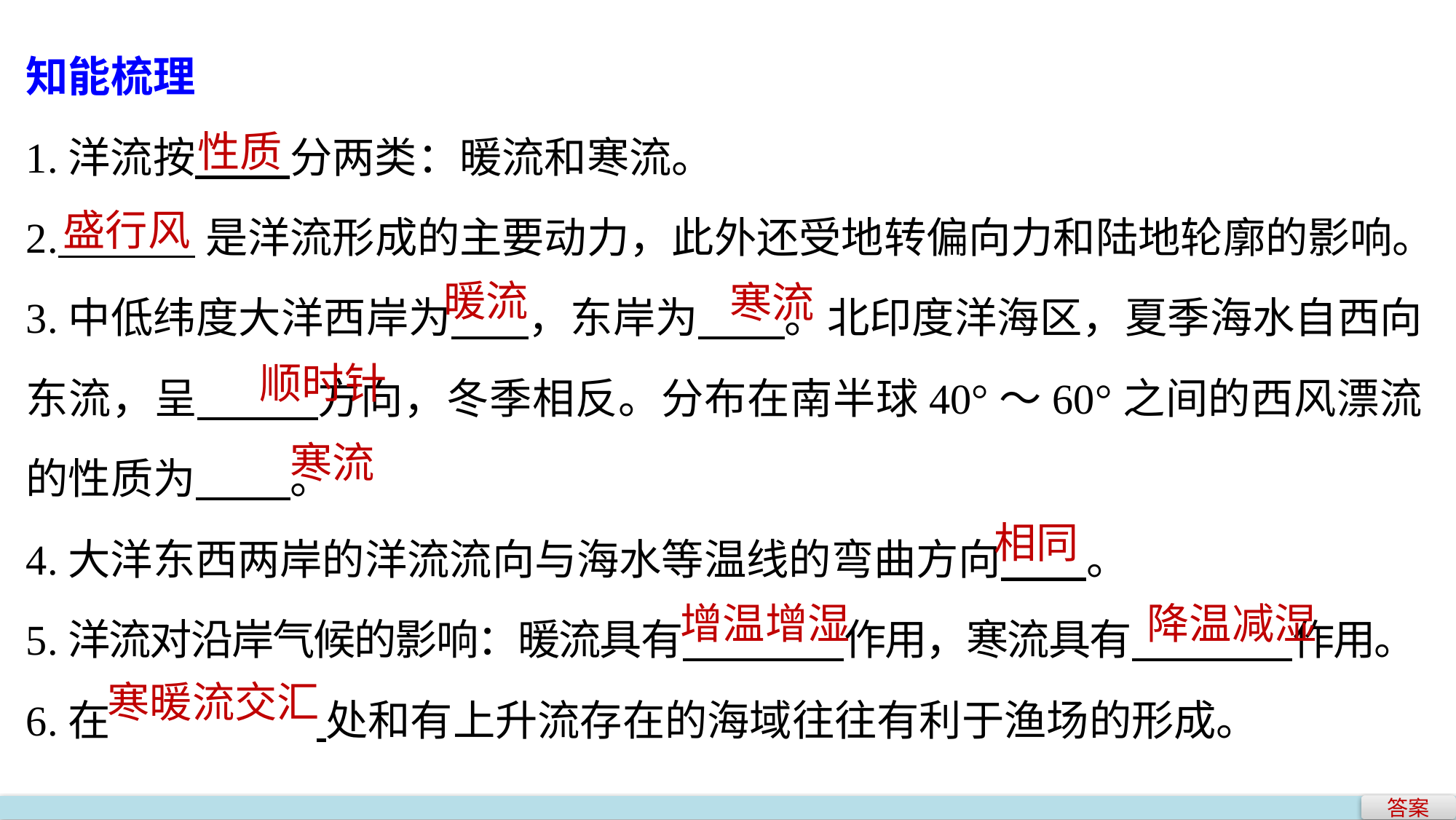

知能梳理
1.洋流按          分两类：暖流和寒流。
2.             是洋流形成的主要动力，此外还受地转偏向力和陆地轮廓的影响。
3.中低纬度大洋西岸为        ，东岸为         。北印度洋海区，夏季海水自西向东流，呈            方向，冬季相反。分布在南半球40°～60°之间的西风漂流的性质为          。
4.大洋东西两岸的洋流流向与海水等温线的弯曲方向         。
5.洋流对沿岸气候的影响：暖流具有                    作用，寒流具有                    作用。
6.在	 处和有上升流存在的海域往往有利于渔场的形成。
性质
盛行风
暖流
寒流
顺时针
寒流
相同
降温减湿
增温增湿
寒暖流交汇
答案